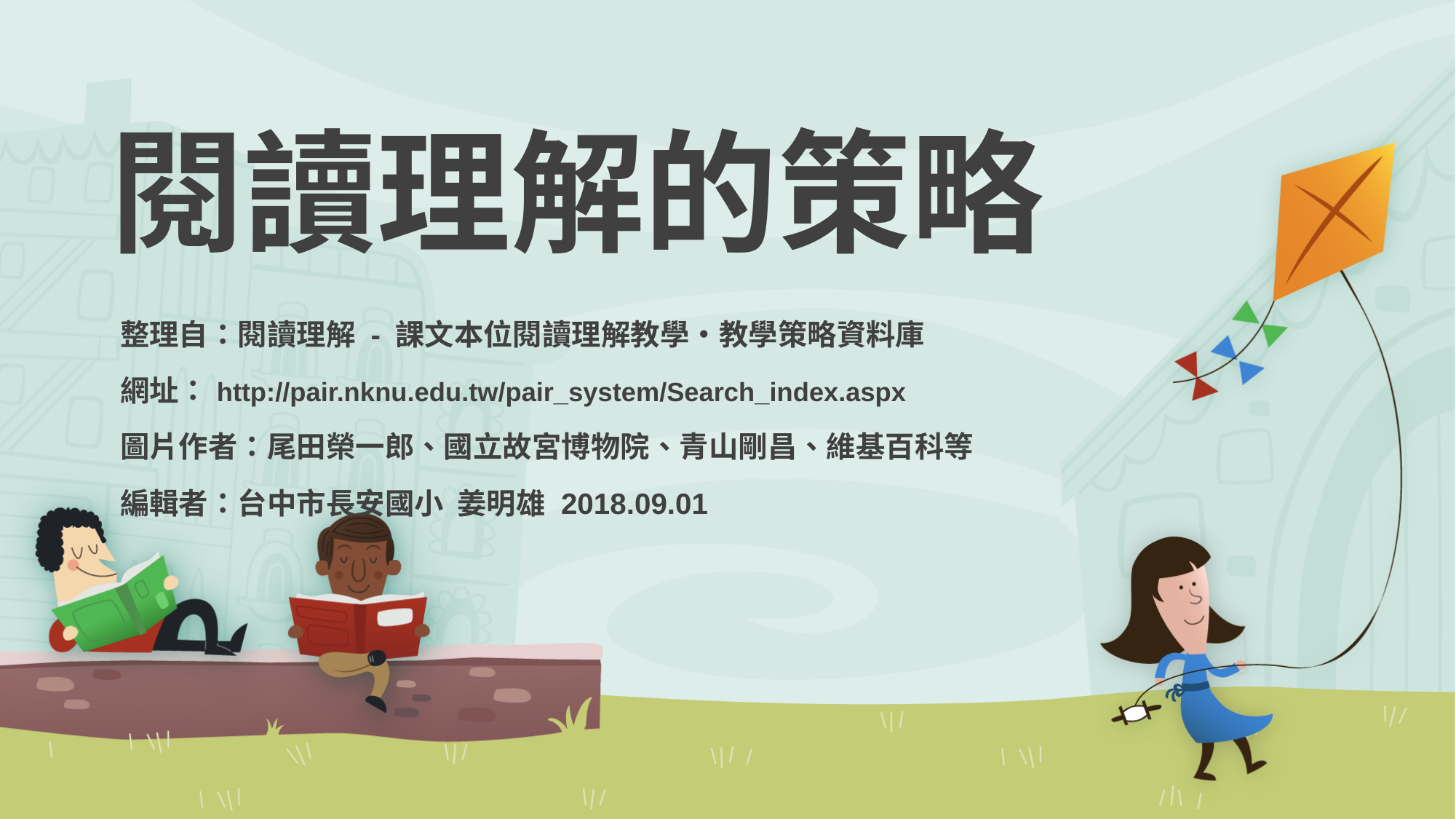

# 閱讀理解的策略
整理自：閱讀理解 - 課文本位閱讀理解教學‧教學策略資料庫
網址：http://pair.nknu.edu.tw/pair_system/Search_index.aspx
圖片作者：尾田榮一郎、國立故宮博物院、青山剛昌、維基百科等
編輯者：台中市長安國小  姜明雄 2018.09.01